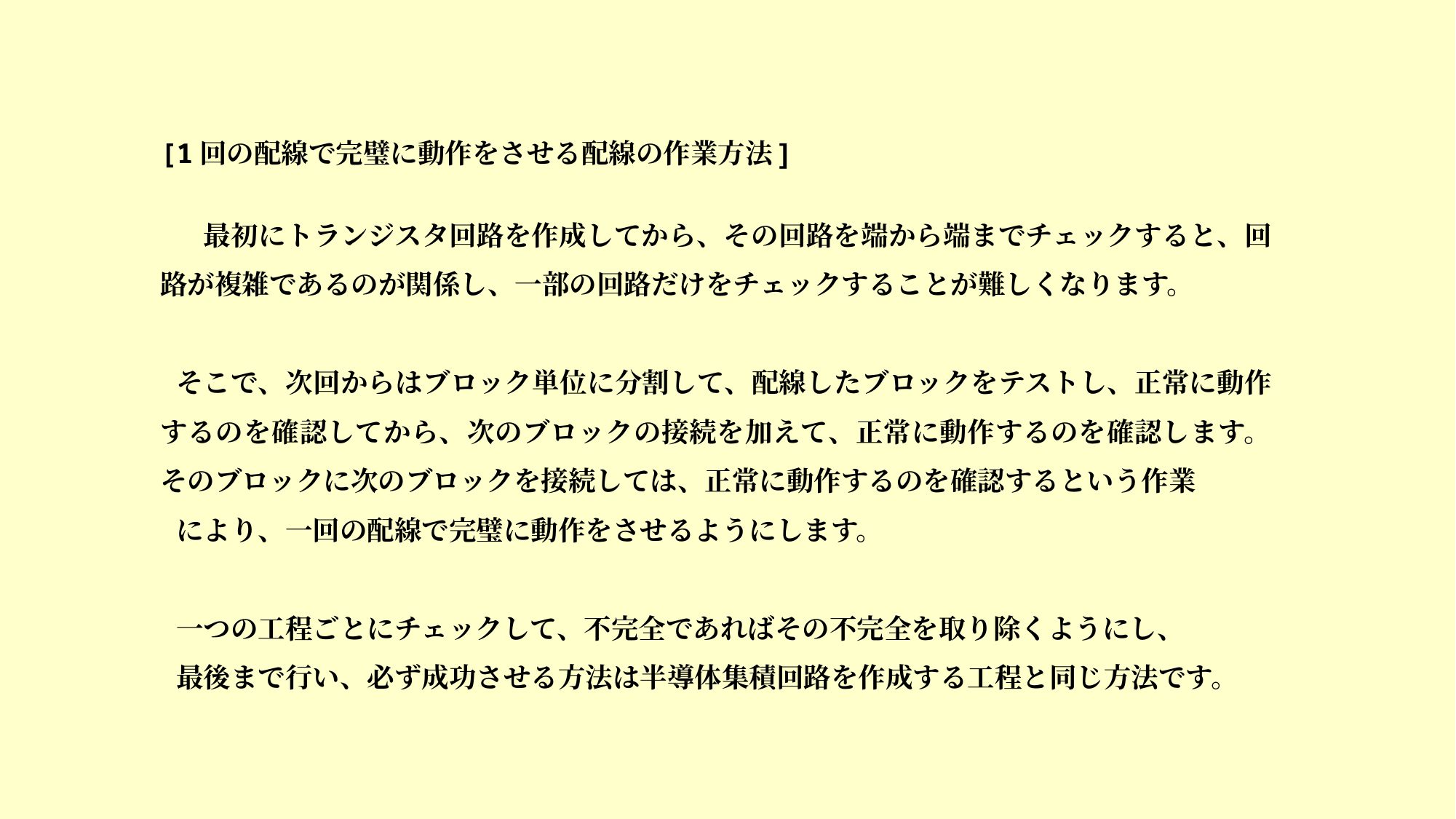

[1回の配線で完璧に動作をさせる配線の作業方法]

　最初にトランジスタ回路を作成してから、その回路を端から端までチェックすると、回路が複雑であるのが関係し、一部の回路だけをチェックすることが難しくなります。

そこで、次回からはブロック単位に分割して、配線したブロックをテストし、正常に動作するのを確認してから、次のブロックの接続を加えて、正常に動作するのを確認します。そのブロックに次のブロックを接続しては、正常に動作するのを確認するという作業
により、一回の配線で完璧に動作をさせるようにします。

一つの工程ごとにチェックして、不完全であればその不完全を取り除くようにし、
最後まで行い、必ず成功させる方法は半導体集積回路を作成する工程と同じ方法です。